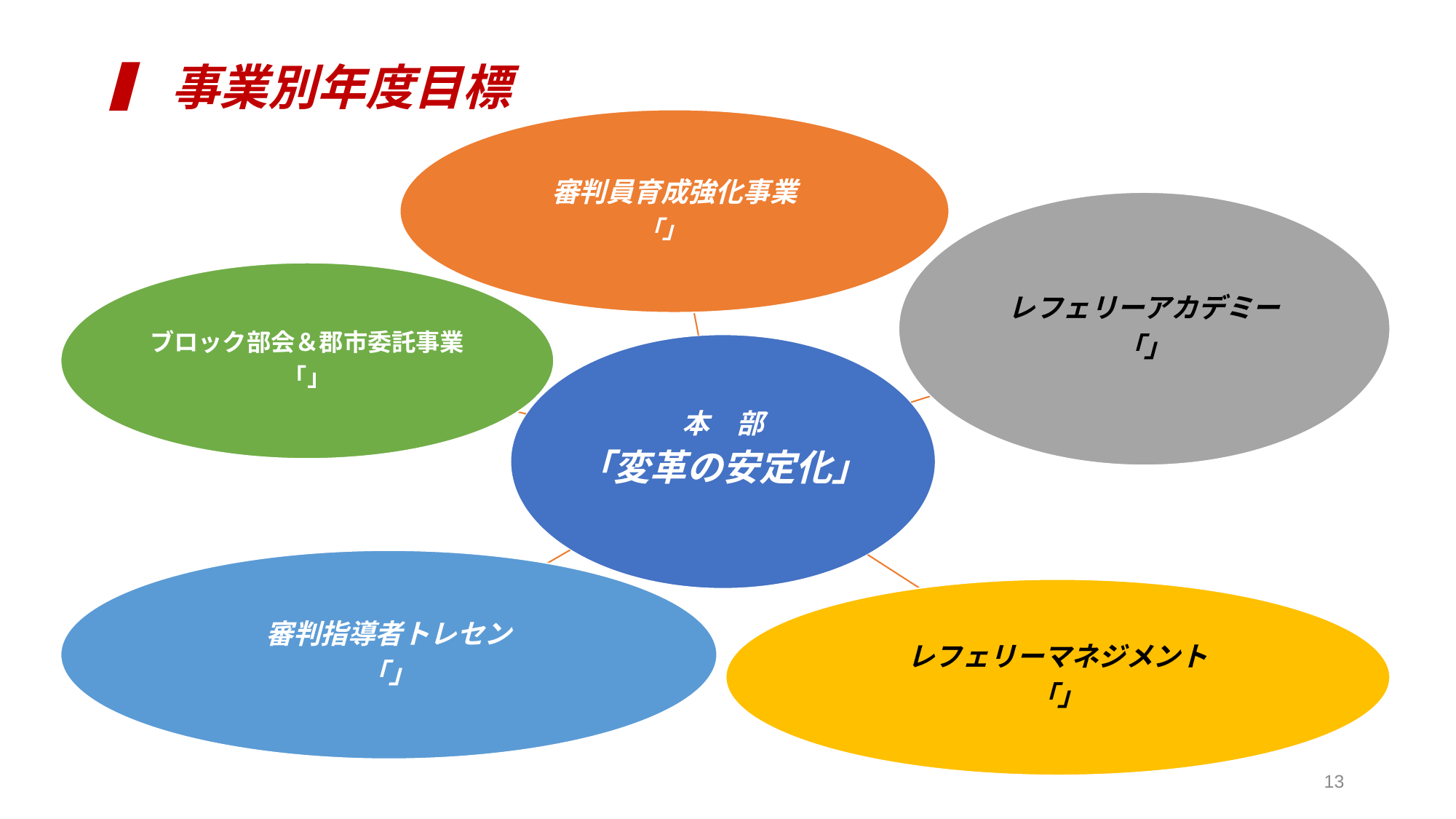

# ▍事業別年度目標
本　部
「変革の安定化」

審判員育成強化事業
「」

レフェリーアカデミー
「」

レフェリーマネジメント
「」

審判指導者トレセン
「」

ブロック部会＆郡市委託事業
「」
13